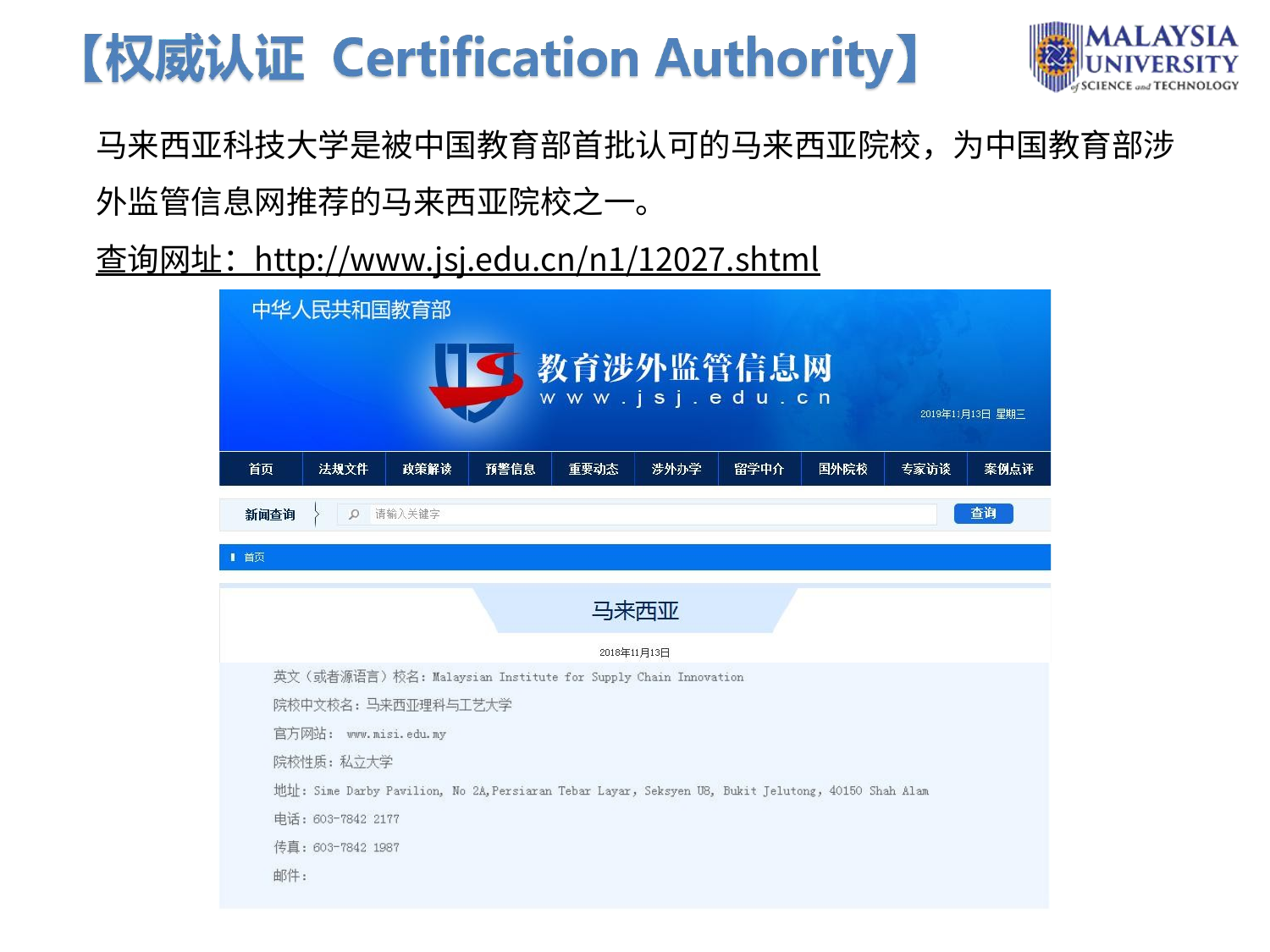

马来西亚科技大学是被中国教育部首批认可的马来西亚院校，为中国教育部涉 外监管信息网推荐的马来西亚院校之一。
查询网址：http://www.jsj.edu.cn/n1/12027.shtml